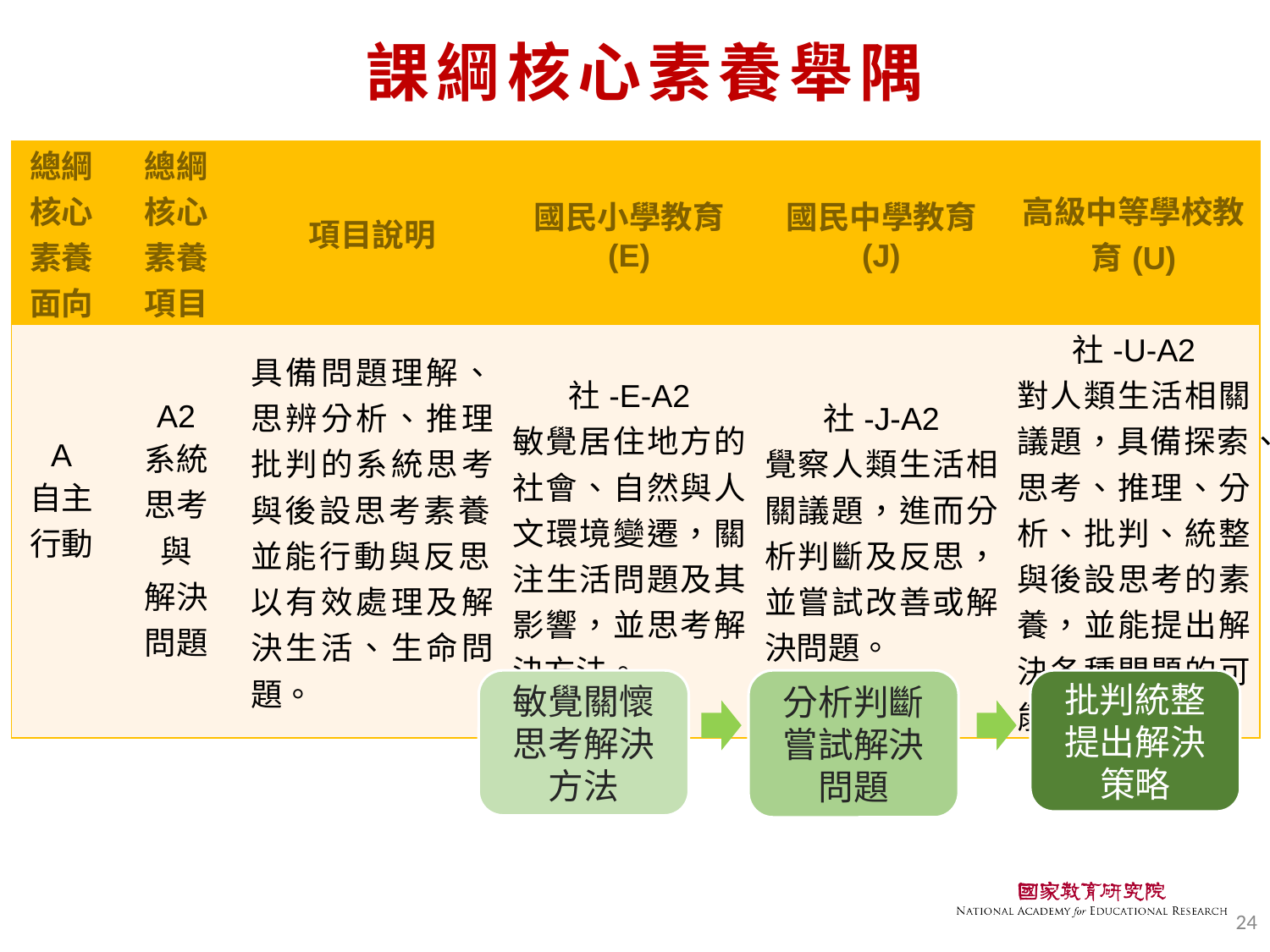

# 課綱核心素養舉隅
| 總綱核心素養面向 | 總綱 核心 素養 項目 | 項目說明 | 國民小學教育 (E) | 國民中學教育 (J) | 高級中等學校教育(U) |
| --- | --- | --- | --- | --- | --- |
| A 自主行動 | A2 系統 思考 與 解決 問題 | 具備問題理解、思辨分析、推理批判的系統思考與後設思考素養，並能行動與反思，以有效處理及解決生活、生命問題。 | 社-E-A2 敏覺居住地方的社會、自然與人文環境變遷，關注生活問題及其影響，並思考解決方法。 | 社-J-A2 覺察人類生活相關議題，進而分析判斷及反思，並嘗試改善或解決問題。 | 社-U-A2 對人類生活相關議題，具備探索、思考、推理、分析、批判、統整與後設思考的素養，並能提出解決各種問題的可能策略。 |
敏覺關懷
思考解決方法
分析判斷
嘗試解決問題
批判統整
提出解決策略

24